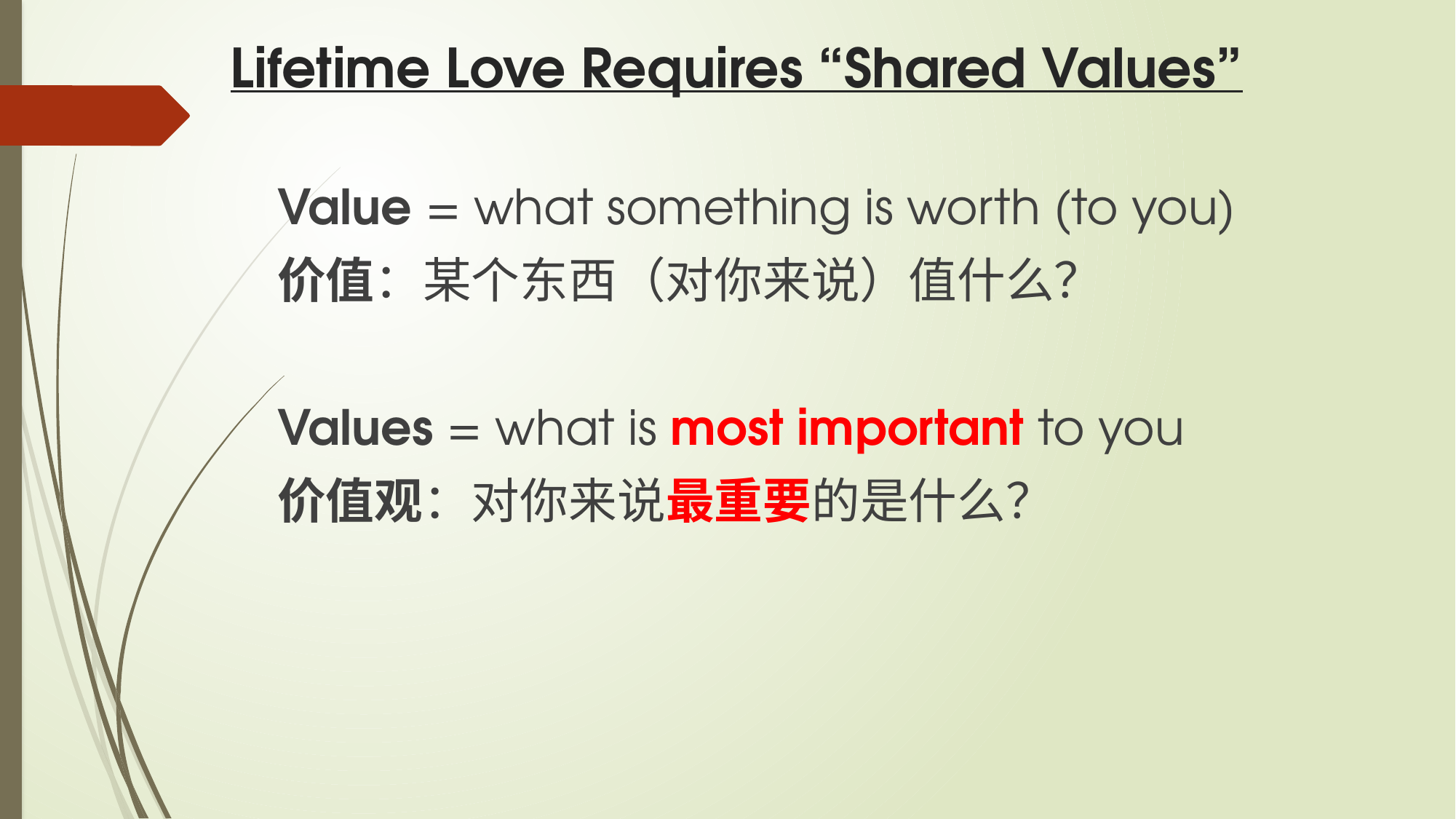

# Lifetime Love Requires “Shared Values”
Value = what something is worth (to you)
价值：某个东西（对你来说）值什么？

Values = what is most important to you
价值观：对你来说最重要的是什么？